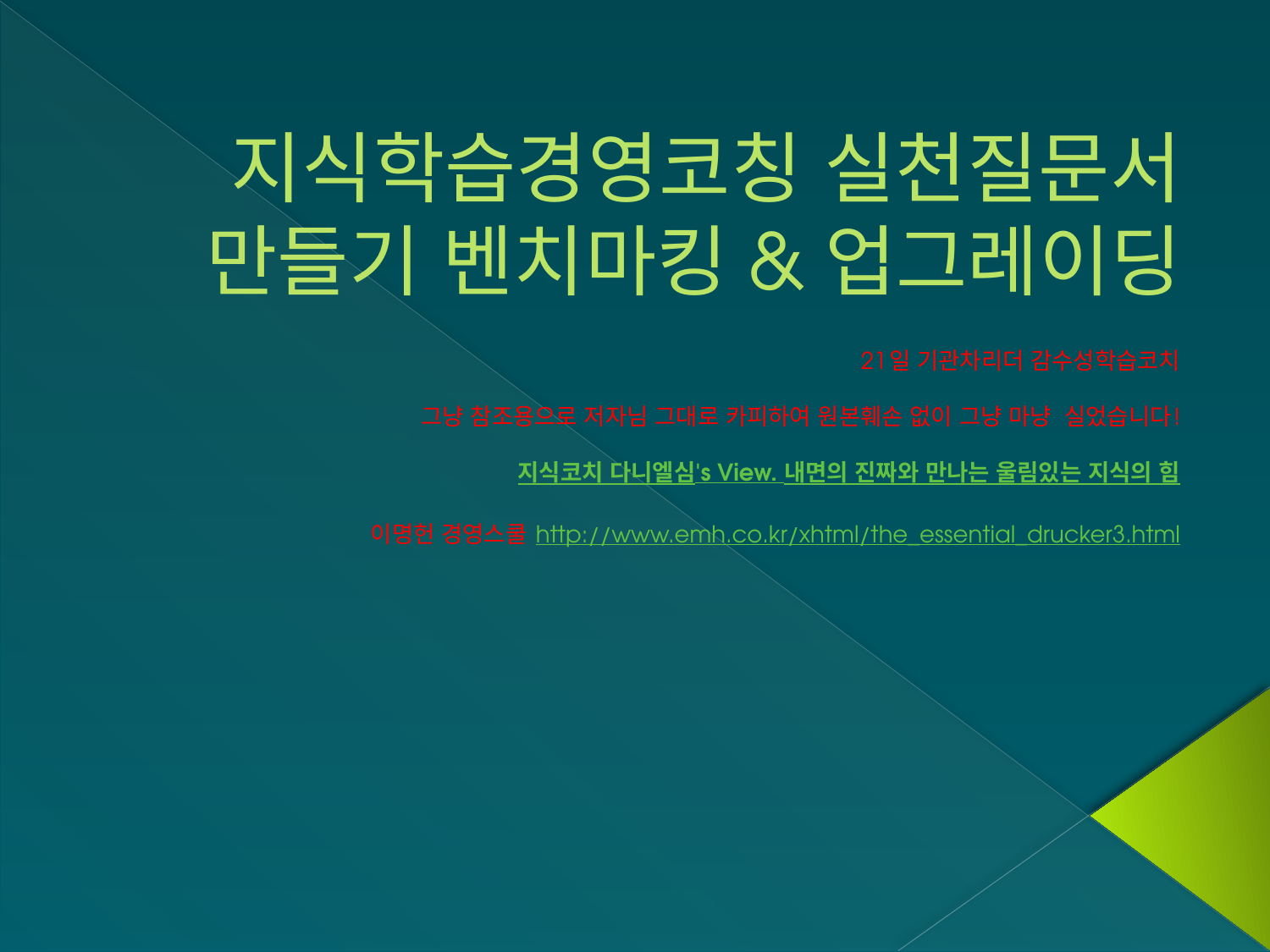

# 지식학습경영코칭 실천질문서 만들기 벤치마킹&업그레이딩

21일 기관차리더 감수성학습코치

그냥 참조용으로 저자님 그대로 카피하여 원본훼손 없이 그냥 마냥  실었습니다!

지식코치 다니엘심's View. 내면의 진짜와 만나는 울림있는 지식의 힘

이명헌 경영스쿨 http://www.emh.co.kr/xhtml/the_essential_drucker3.html